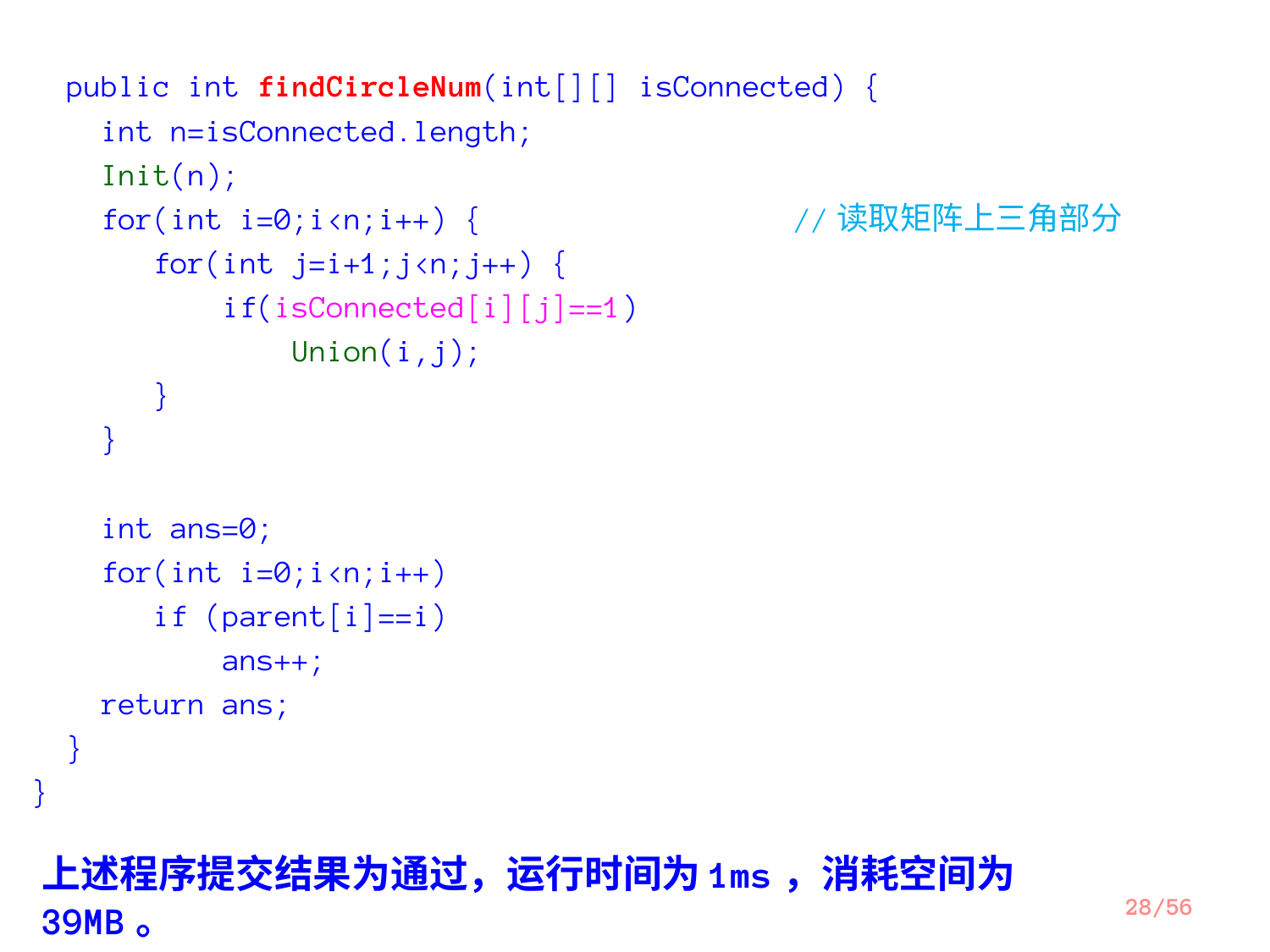

public int findCircleNum(int[][] isConnected) {
    int n=isConnected.length;
    Init(n);
    for(int i=0;i<n;i++) {      		//读取矩阵上三角部分
       for(int j=i+1;j<n;j++) {
           if(isConnected[i][j]==1)
               Union(i,j);
       }
    }

    int ans=0;
    for(int i=0;i<n;i++)
       if (parent[i]==i)
           ans++;
    return ans;
  }
}
上述程序提交结果为通过，运行时间为1ms，消耗空间为39MB。
28/56